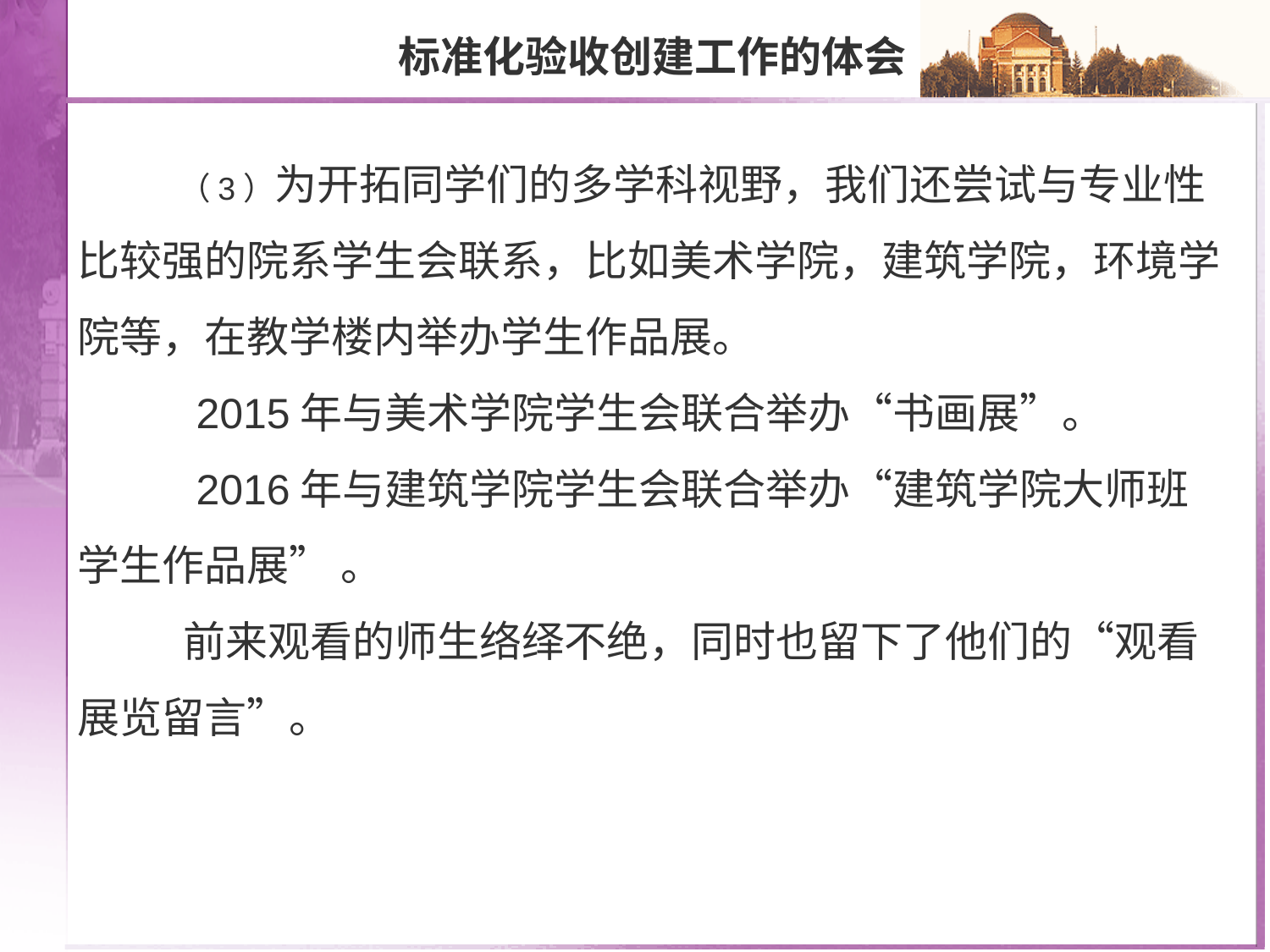

标准化验收创建工作的体会
             （3）为开拓同学们的多学科视野，我们还尝试与专业性比较强的院系学生会联系，比如美术学院，建筑学院，环境学院等，在教学楼内举办学生作品展。
          2015年与美术学院学生会联合举办“书画展”。
          2016年与建筑学院学生会联合举办“建筑学院大师班学生作品展” 。
          前来观看的师生络绎不绝，同时也留下了他们的“观看展览留言”。